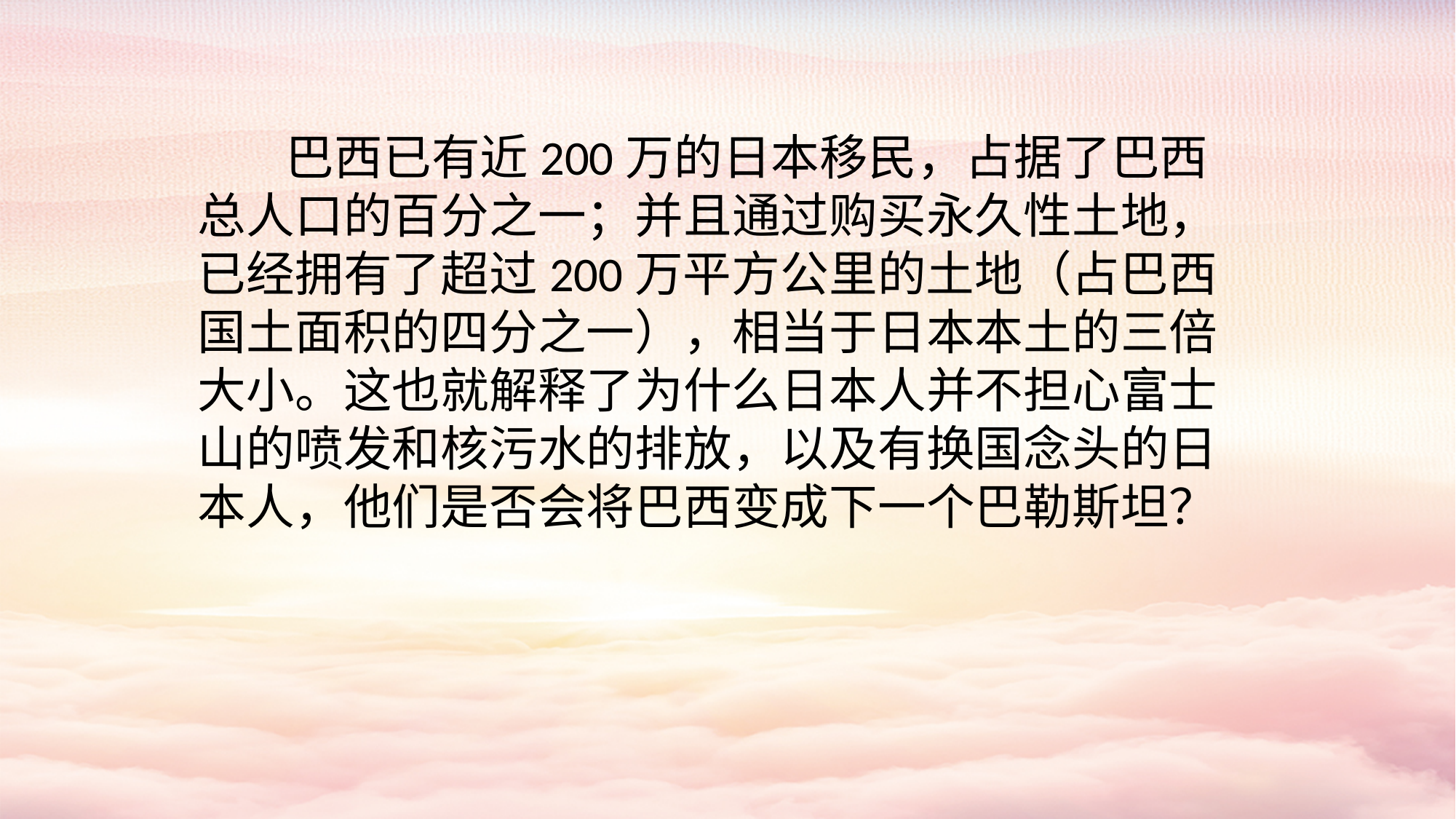

巴西已有近200万的日本移民，占据了巴西总人口的百分之一；并且通过购买永久性土地，已经拥有了超过200万平方公里的土地（占巴西国土面积的四分之一），相当于日本本土的三倍大小。这也就解释了为什么日本人并不担心富士山的喷发和核污水的排放，以及有换国念头的日本人，他们是否会将巴西变成下一个巴勒斯坦？